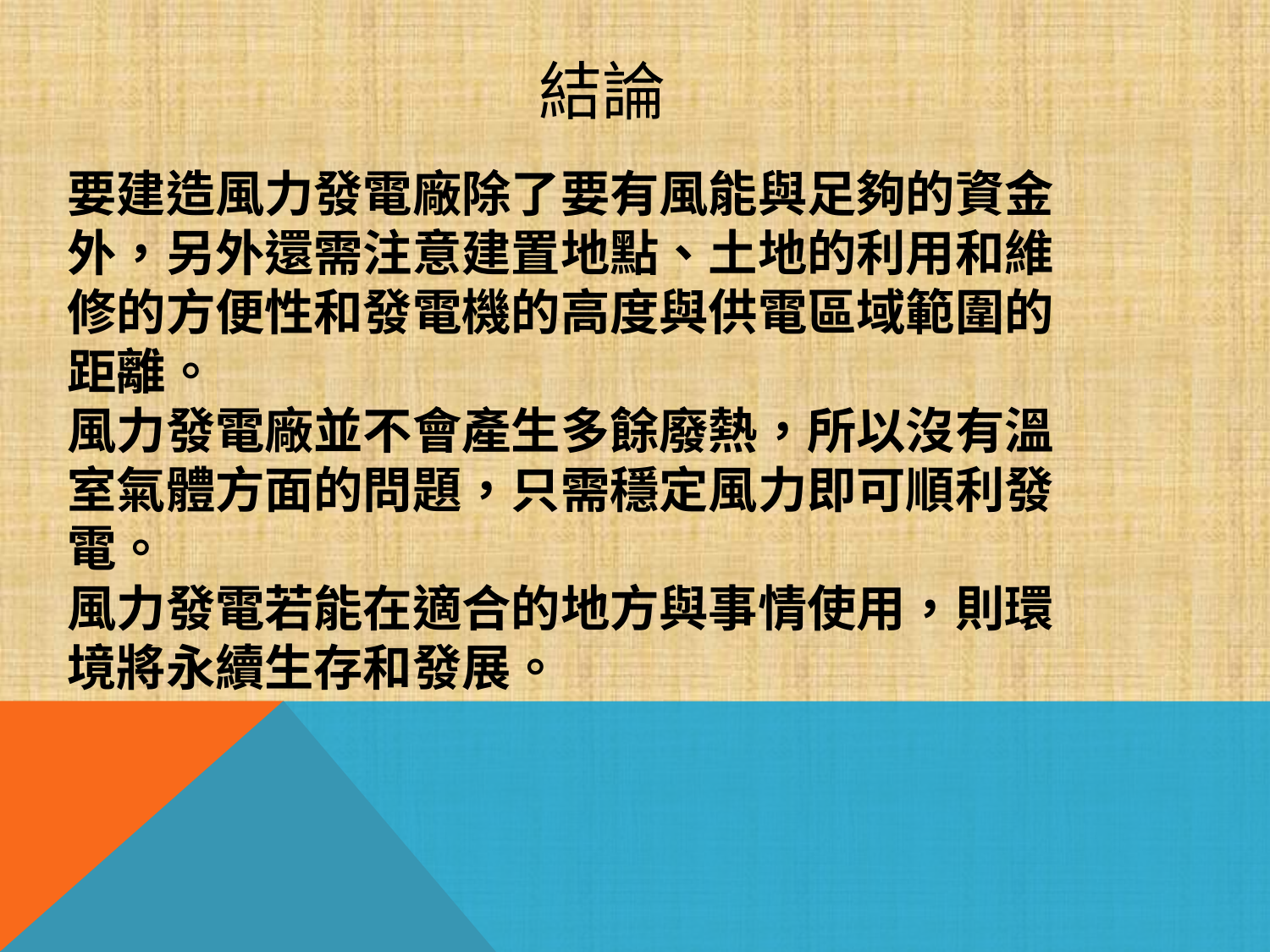

# 結論
要建造風力發電廠除了要有風能與足夠的資金外，另外還需注意建置地點、土地的利用和維修的方便性和發電機的高度與供電區域範圍的距離。
風力發電廠並不會產生多餘廢熱，所以沒有溫室氣體方面的問題，只需穩定風力即可順利發電。
風力發電若能在適合的地方與事情使用，則環境將永續生存和發展。